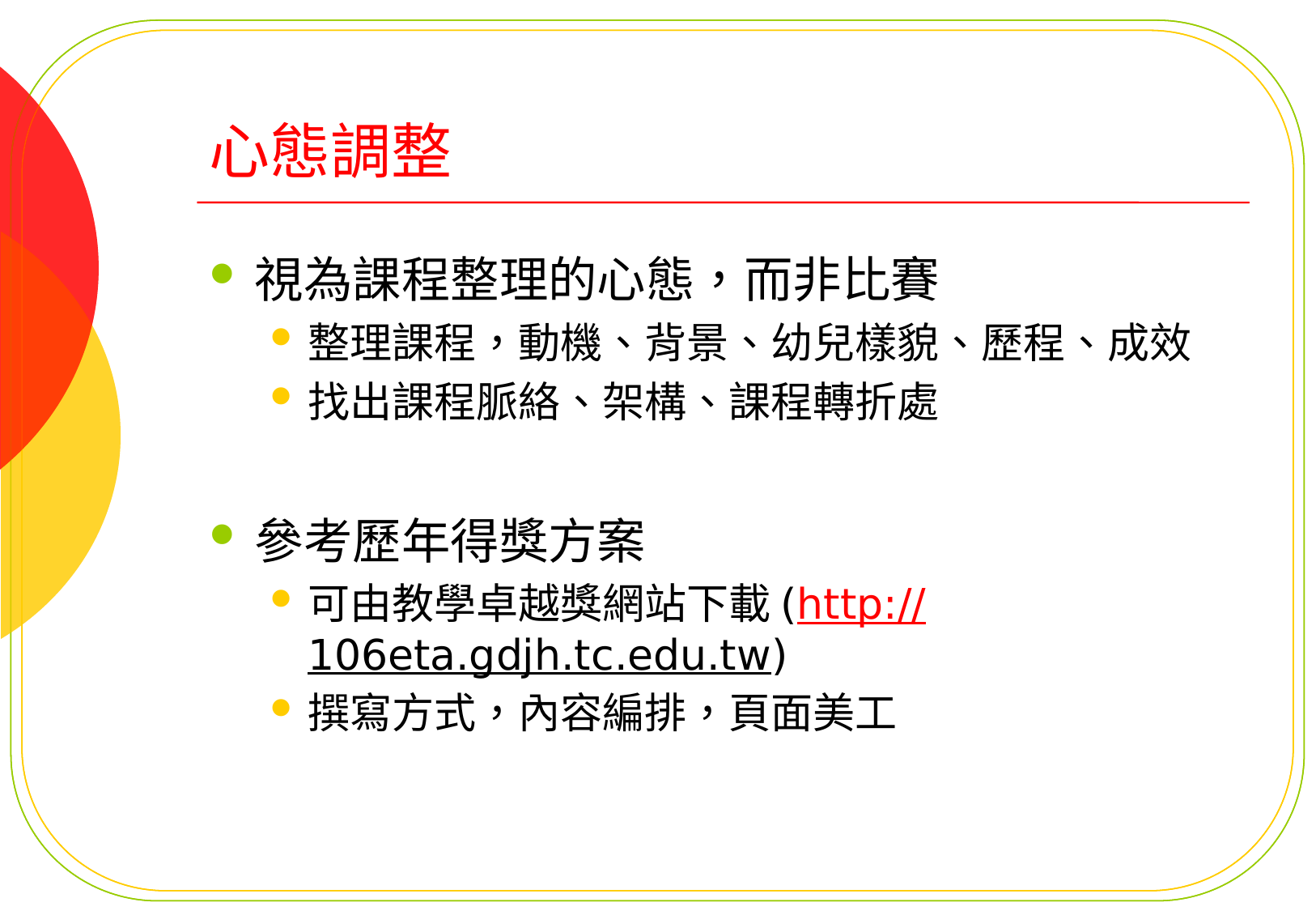

# 心態調整
視為課程整理的心態，而非比賽
整理課程，動機、背景、幼兒樣貌、歷程、成效
找出課程脈絡、架構、課程轉折處

參考歷年得獎方案
可由教學卓越獎網站下載(http://106eta.gdjh.tc.edu.tw)
撰寫方式，內容編排，頁面美工